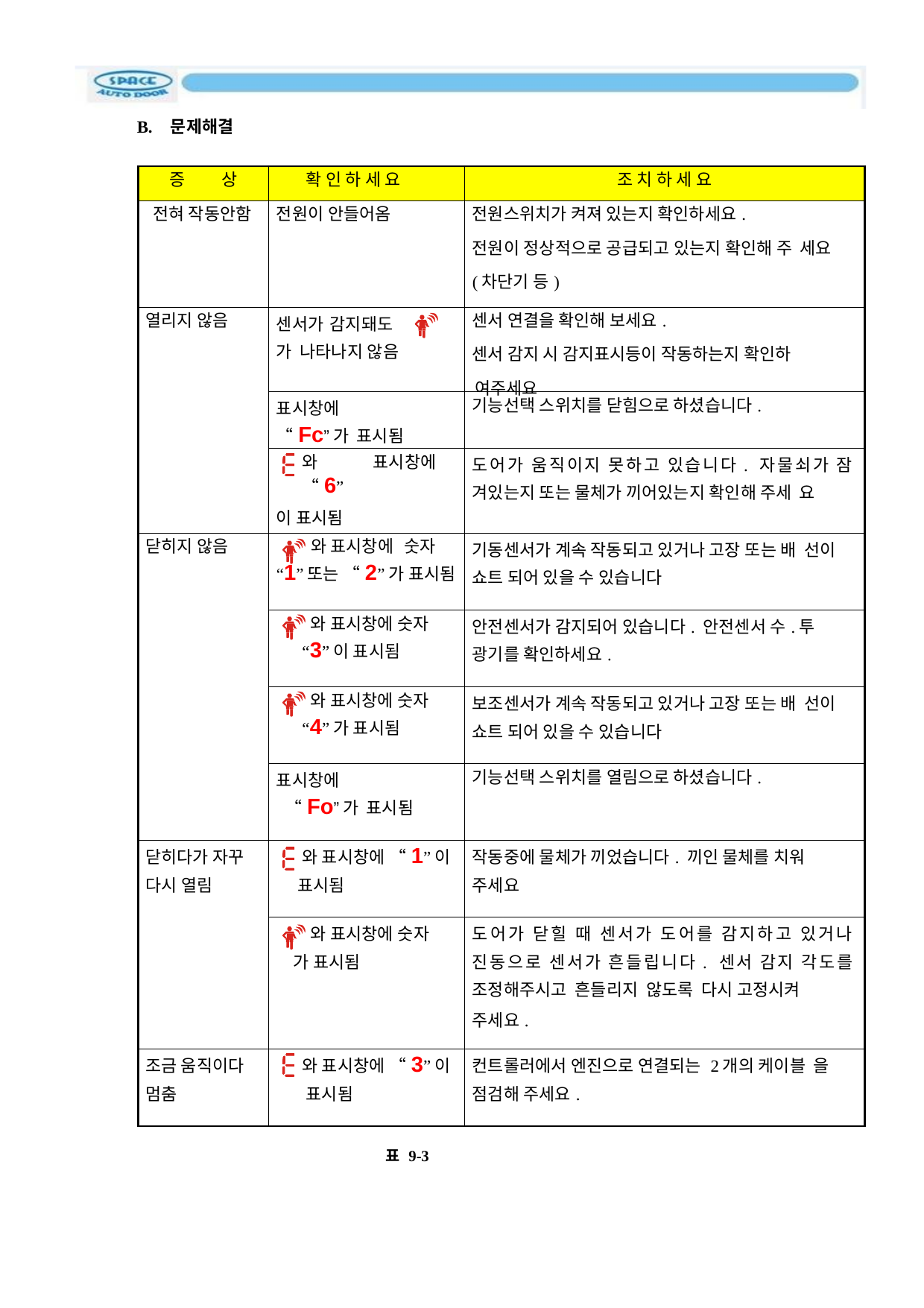

B.   문제해결
| 증 상 | 확 인 하 세 요 | 조 치 하 세 요 |
| --- | --- | --- |
| 전혀 작동안함 | 전원이 안들어옴 | 전원스위치가 켜져 있는지 확인하세요. 전원이 정상적으로 공급되고 있는지 확인해 주 세요 (차단기 등) |
| 열리지 않음 | 센서가 감지돼도 가 나타나지 않음 | 센서 연결을 확인해 보세요. 센서 감지 시 감지표시등이 작동하는지 확인하 여주세요 |
|  | 표시창에 “Fc”가 표시됨 | 기능선택 스위치를 닫힘으로 하셨습니다. |
|  | 와 표시창에 “6” 이 표시됨 | 도어가 움직이지 못하고 있습니다. 자물쇠가 잠 겨있는지 또는 물체가 끼어있는지 확인해 주세 요 |
| 닫히지 않음 | 와 표시창에 숫자 “1”또는 “2”가 표시됨 | 기동센서가 계속 작동되고 있거나 고장 또는 배 선이 쇼트 되어 있을 수 있습니다 |
|  | 와 표시창에 숫자 “3”이 표시됨 | 안전센서가 감지되어 있습니다. 안전센서 수.투 광기를 확인하세요. |
|  | 와 표시창에 숫자 “4”가 표시됨 | 보조센서가 계속 작동되고 있거나 고장 또는 배 선이 쇼트 되어 있을 수 있습니다 |
|  | 표시창에 “Fo”가 표시됨 | 기능선택 스위치를 열림으로 하셨습니다. |
| 닫히다가 자꾸 다시 열림 | 와 표시창에 “1”이 표시됨 | 작동중에 물체가 끼었습니다. 끼인 물체를 치워 주세요 |
|  | 와 표시창에 숫자 가 표시됨 | 도어가 닫힐 때 센서가 도어를 감지하고 있거나 진동으로 센서가 흔들립니다. 센서 감지 각도를 조정해주시고 흔들리지 않도록 다시 고정시켜 주세요. |
| 조금 움직이다 멈춤 | 와 표시창에 “3”이 표시됨 | 컨트롤러에서 엔진으로 연결되는 2개의 케이블 을 점검해 주세요. |

표 9-3